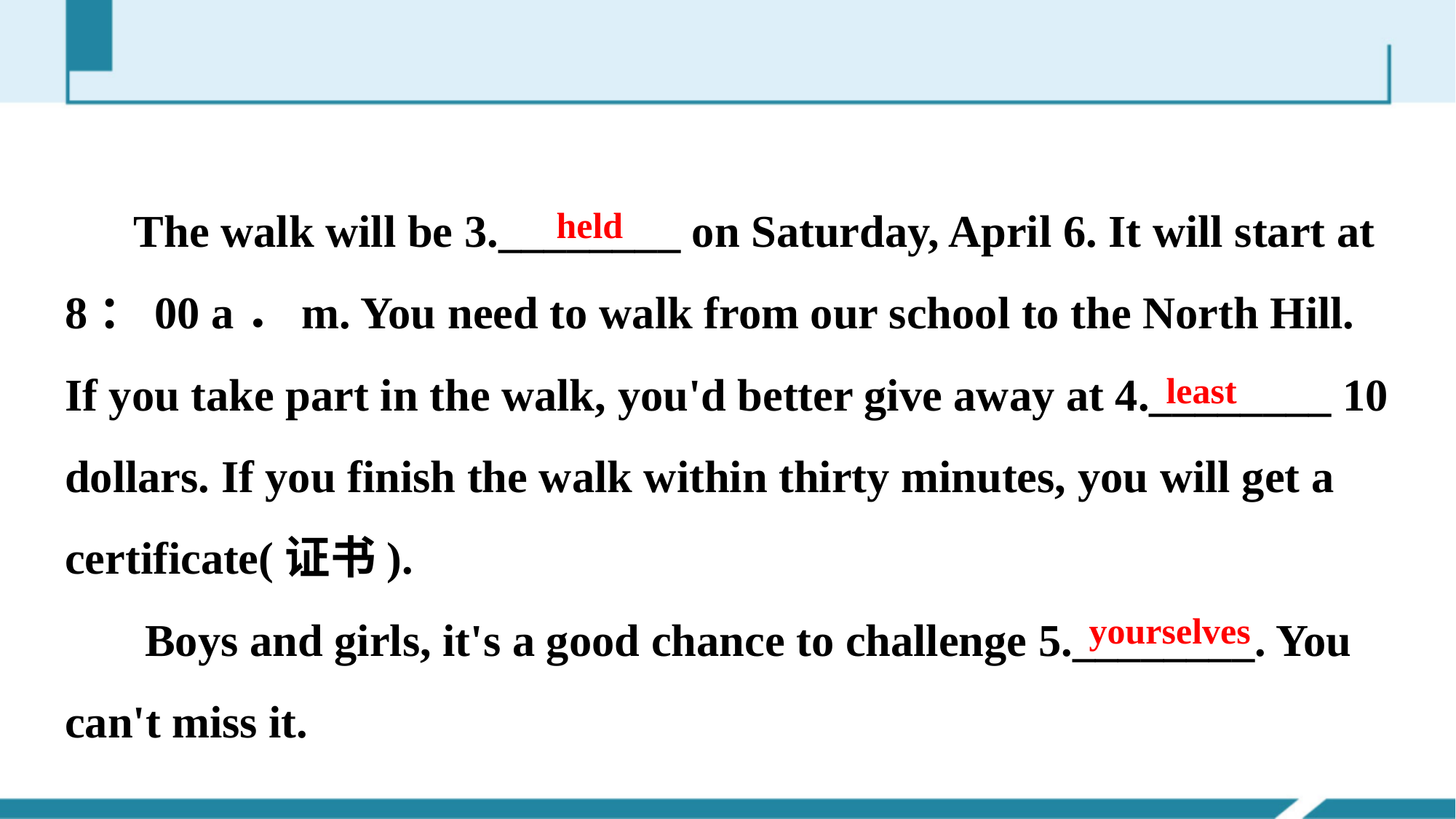

The walk will be 3.________ on Saturday, April 6. It will start at 8：00 a．m. You need to walk from our school to the North Hill. If you take part in the walk, you'd better give away at 4.________ 10 dollars. If you finish the walk within thirty minutes, you will get a certificate(证书).
       Boys and girls, it's a good chance to challenge 5.________. You can't miss it.
held
least
yourselves